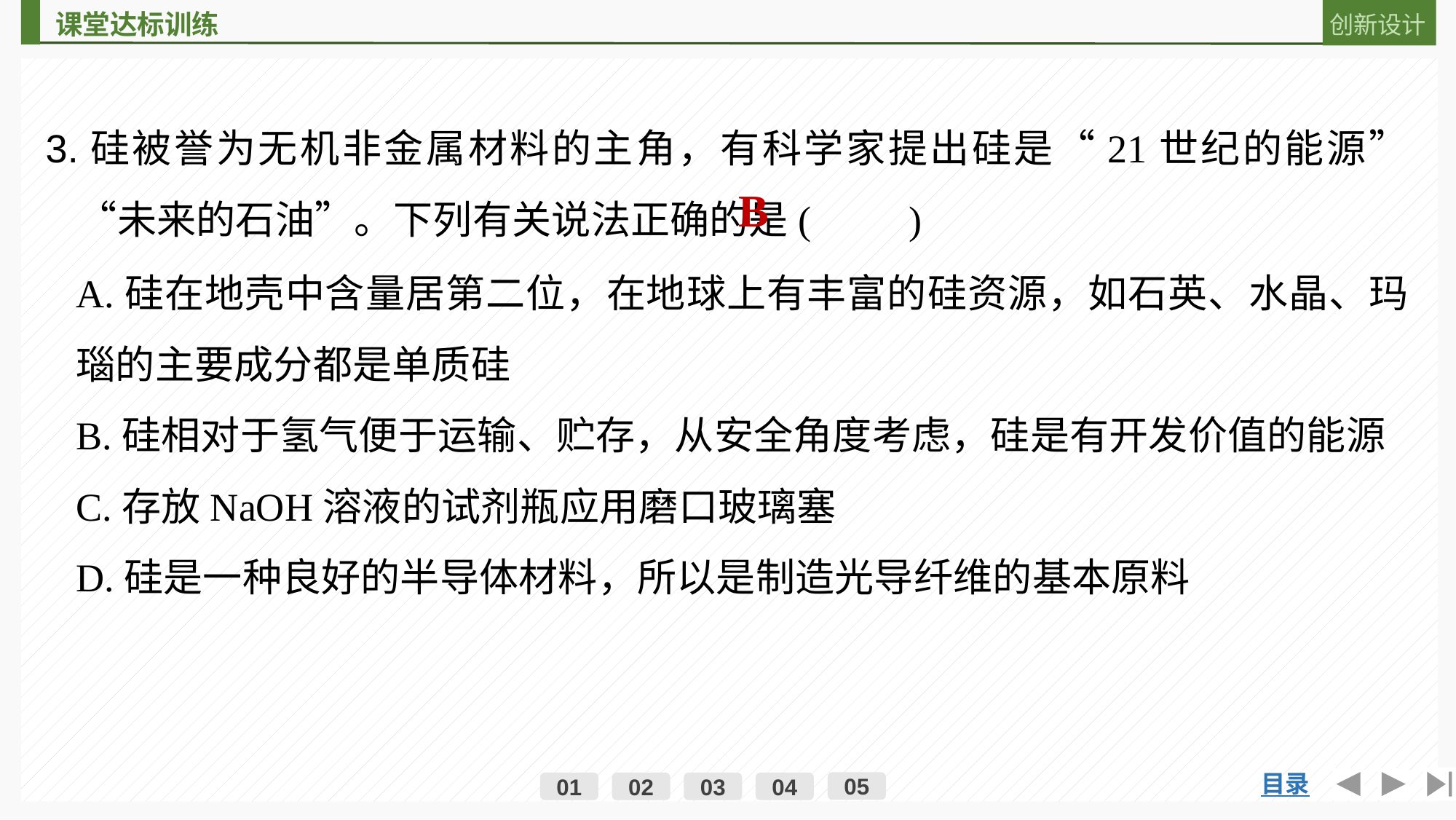

3.硅被誉为无机非金属材料的主角，有科学家提出硅是“21世纪的能源”“未来的石油”。下列有关说法正确的是(　　)
B
A.硅在地壳中含量居第二位，在地球上有丰富的硅资源，如石英、水晶、玛瑙的主要成分都是单质硅
B.硅相对于氢气便于运输、贮存，从安全角度考虑，硅是有开发价值的能源
C.存放NaOH溶液的试剂瓶应用磨口玻璃塞
D.硅是一种良好的半导体材料，所以是制造光导纤维的基本原料